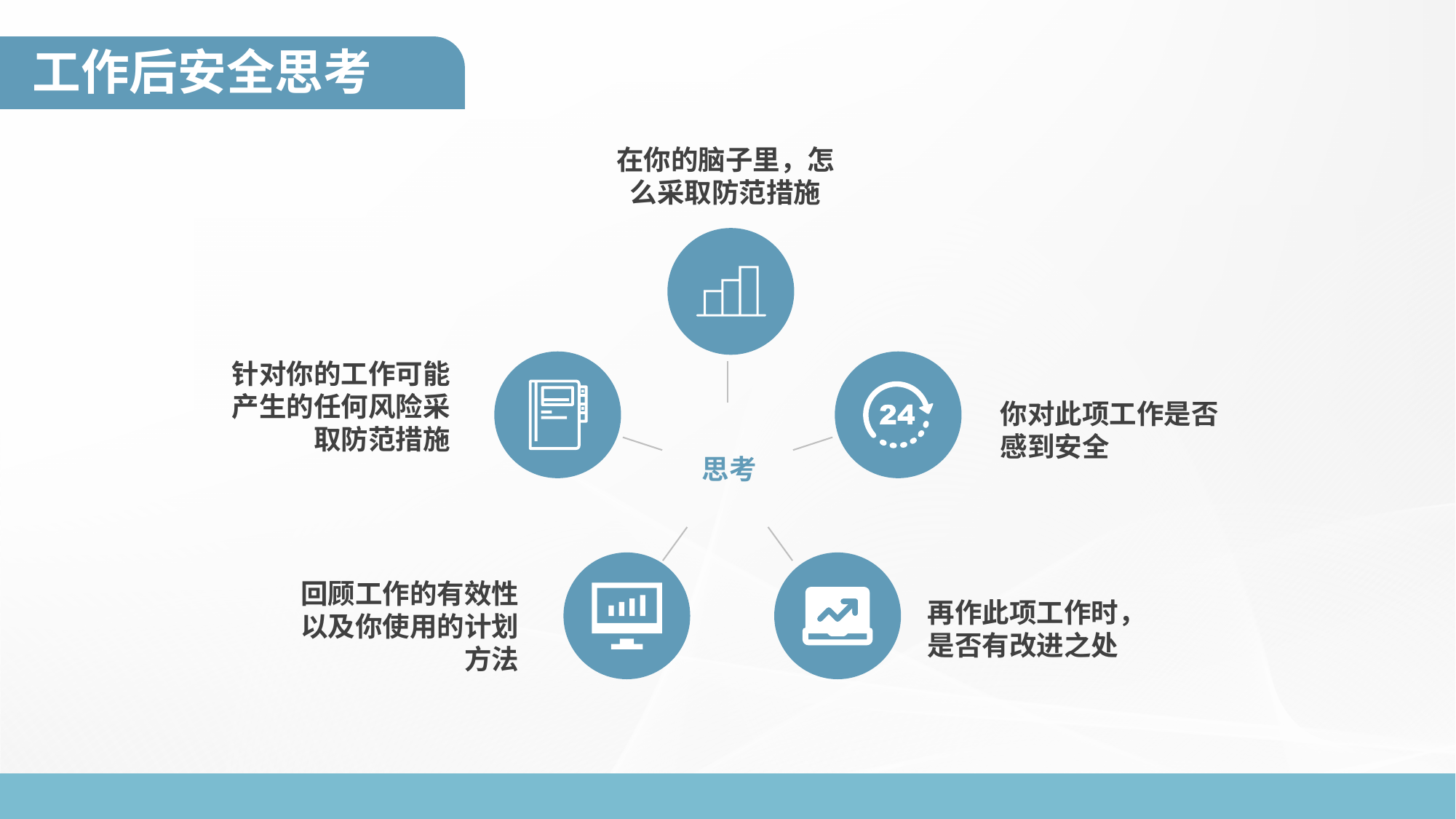

工作后安全思考
在你的脑子里，怎么采取防范措施

针对你的工作可能产生的任何风险采取防范措施

你对此项工作是否感到安全

思考

回顾工作的有效性以及你使用的计划方法

再作此项工作时，是否有改进之处